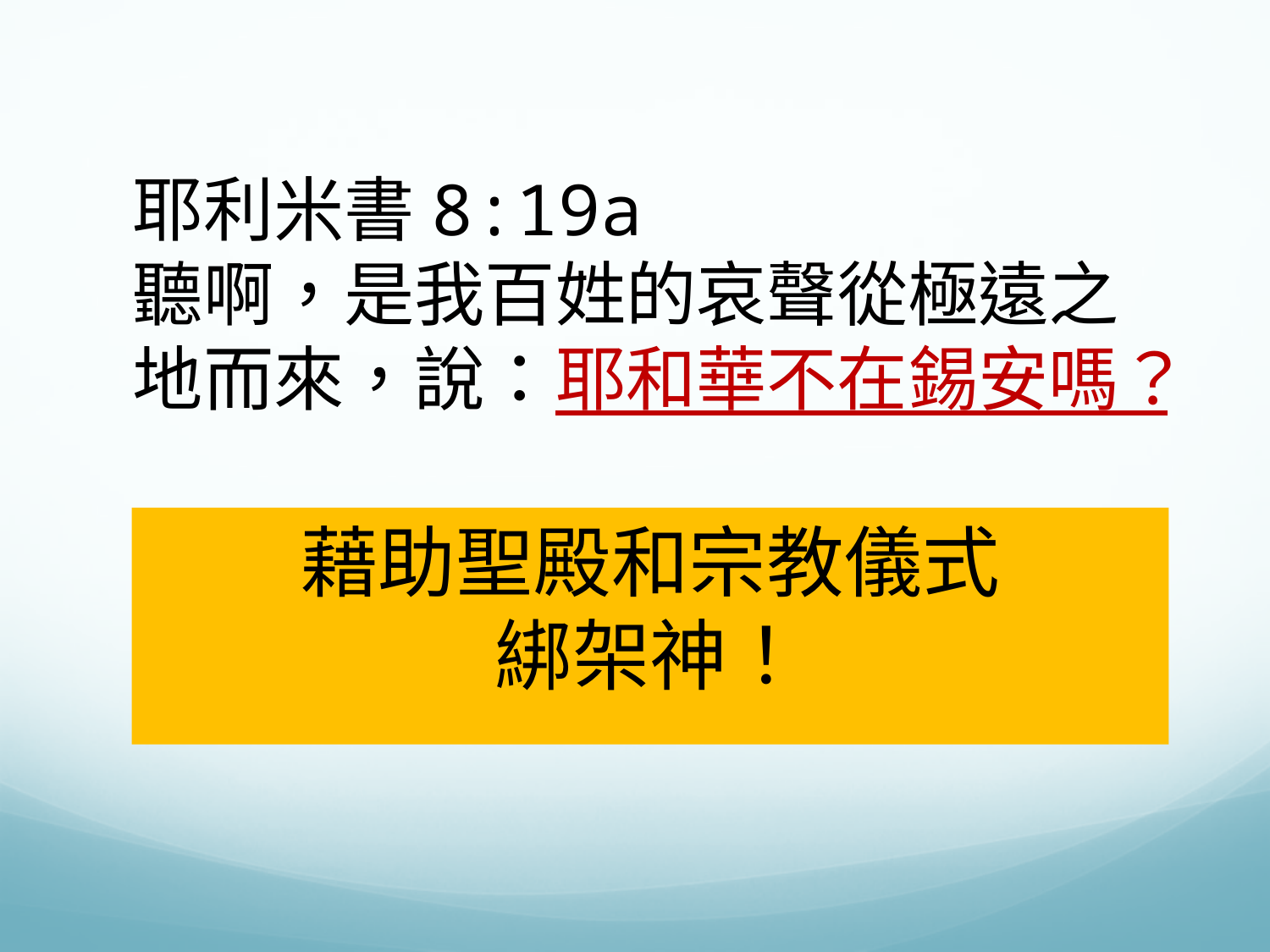

耶利米書8:19a
聽啊，是我百姓的哀聲從極遠之地而來，說：耶和華不在錫安嗎？

藉助聖殿和宗教儀式
綁架神！